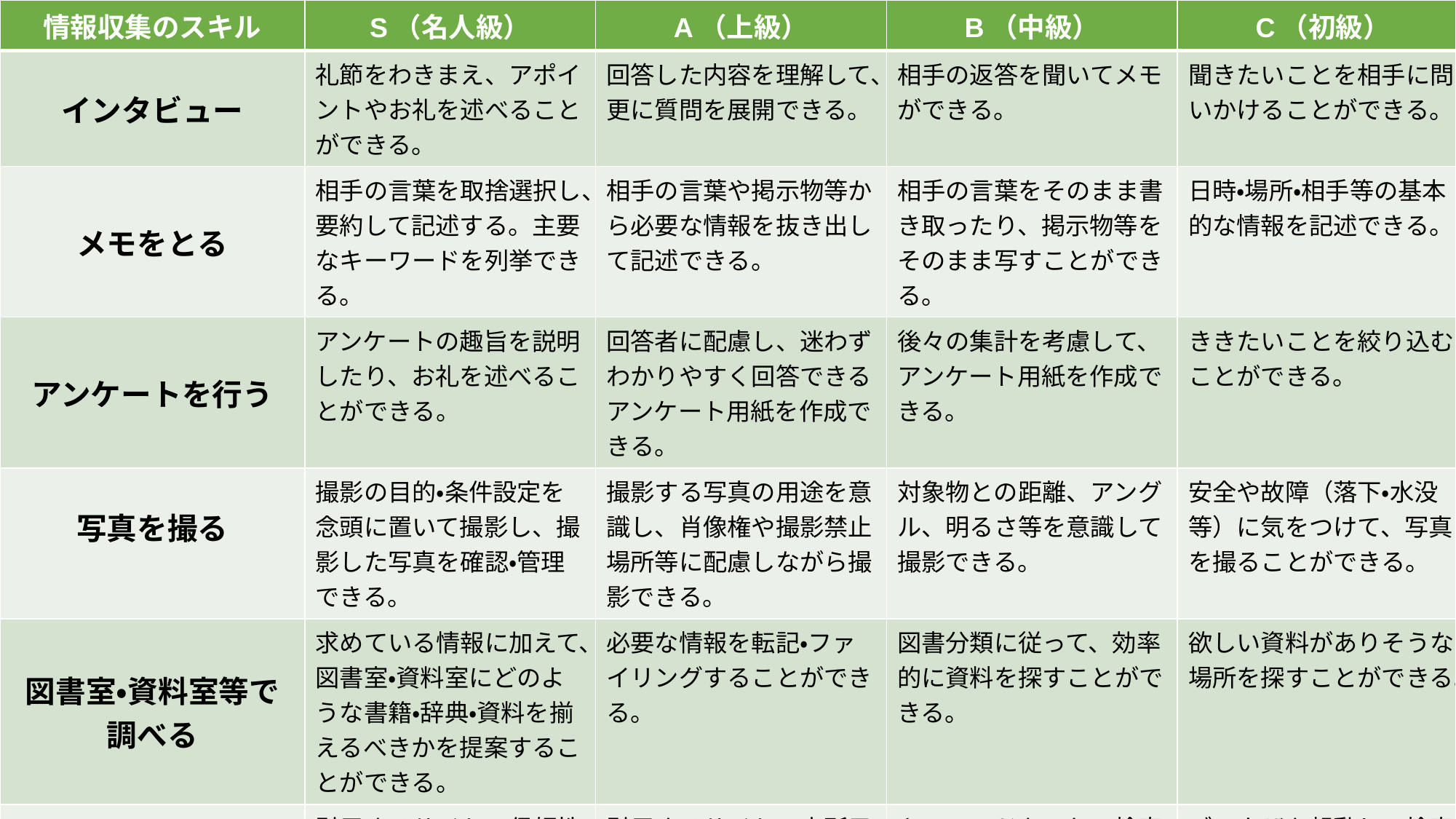

| 情報収集のスキル | S（名人級） | A（上級） | B（中級） | C（初級） |
| --- | --- | --- | --- | --- |
| インタビュー | 礼節をわきまえ、アポイントやお礼を述べることができる。 | 回答した内容を理解して、更に質問を展開できる。 | 相手の返答を聞いてメモができる。 | 聞きたいことを相手に問いかけることができる。 |
| メモをとる | 相手の言葉を取捨選択し、要約して記述する。主要なキーワードを列挙できる。 | 相手の言葉や掲示物等から必要な情報を抜き出して記述できる。 | 相手の言葉をそのまま書き取ったり、掲示物等をそのまま写すことができる。 | 日時・場所・相手等の基本的な情報を記述できる。 |
| アンケートを行う | アンケートの趣旨を説明したり、お礼を述べることができる。 | 回答者に配慮し、迷わずわかりやすく回答できるアンケート用紙を作成できる。 | 後々の集計を考慮して、アンケート用紙を作成できる。 | ききたいことを絞り込むことができる。 |
| 写真を撮る | 撮影の目的・条件設定を念頭に置いて撮影し、撮影した写真を確認・管理できる。 | 撮影する写真の用途を意識し、肖像権や撮影禁止場所等に配慮しながら撮影できる。 | 対象物との距離、アングル、明るさ等を意識して撮影できる。 | 安全や故障（落下・水没等）に気をつけて、写真を撮ることができる。 |
| 図書室・資料室等で 調べる | 求めている情報に加えて、図書室・資料室にどのような書籍・辞典・資料を揃えるべきかを提案することができる。 | 必要な情報を転記・ファイリングすることができる。 | 図書分類に従って、効率的に資料を探すことができる。 | 欲しい資料がありそうな場所を探すことができる。 |
| インターネットで 調べる | 引用するサイトの信頼性を見極めるとともに、他のサイトの情報と比較して判断することができる。 | 引用するサイトの出所元を意識し、その信頼性を見極めることができる。 | キーワードをいれて検索結果から必要な情報を選択することができる。 | ブラウザを起動して検索したい情報のキーワードを入力できる。 |
#